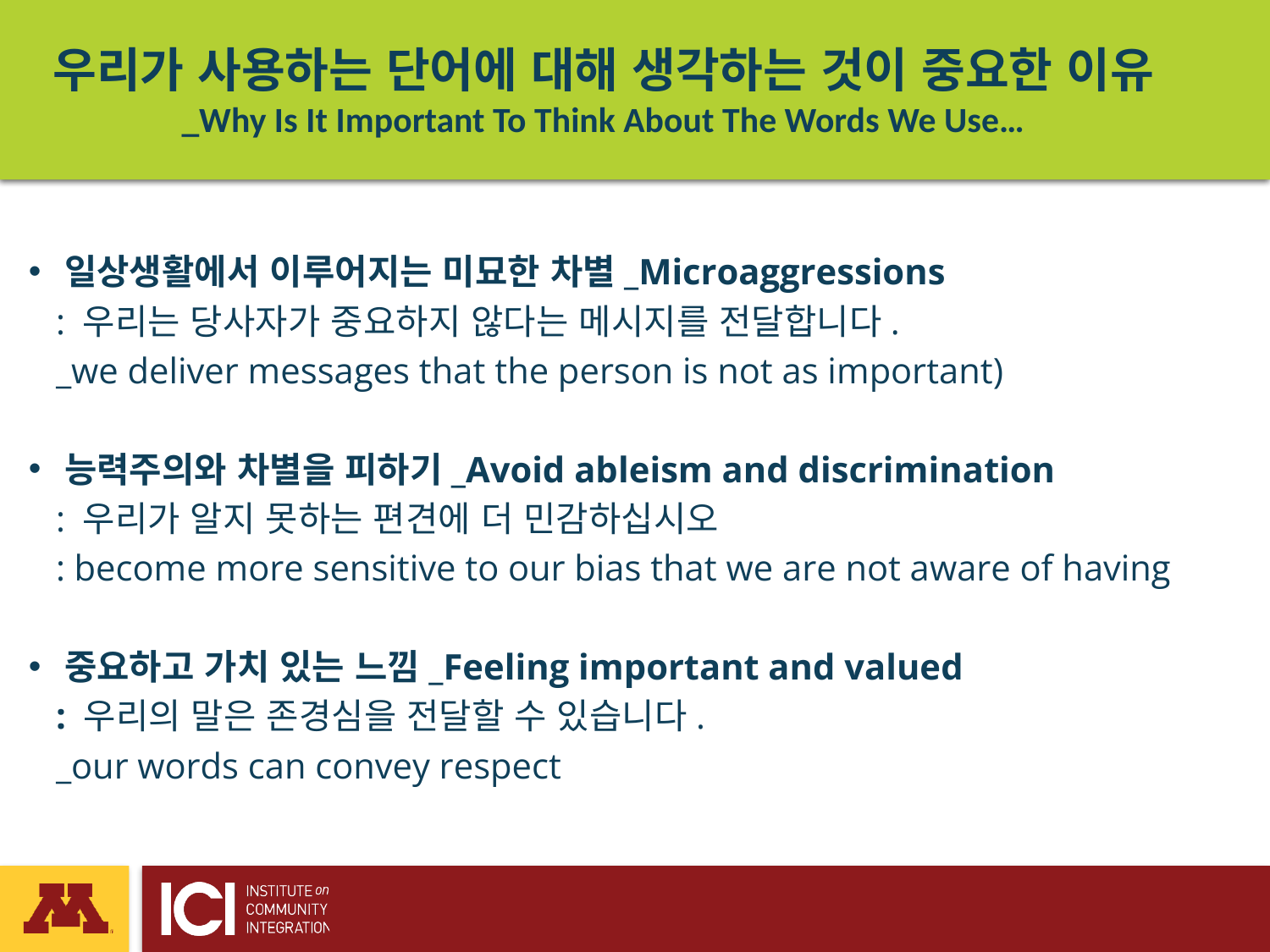

# 우리가 사용하는 단어에 대해 생각하는 것이 중요한 이유 _Why Is It Important To Think About The Words We Use…
일상생활에서 이루어지는 미묘한 차별_Microaggressions
   : 우리는 당사자가 중요하지 않다는 메시지를 전달합니다.
   _we deliver messages that the person is not as important)

능력주의와 차별을 피하기_Avoid ableism and discrimination
   : 우리가 알지 못하는 편견에 더 민감하십시오
   : become more sensitive to our bias that we are not aware of having

중요하고 가치 있는 느낌_Feeling important and valued
   : 우리의 말은 존경심을 전달할 수 있습니다.
   _our words can convey respect